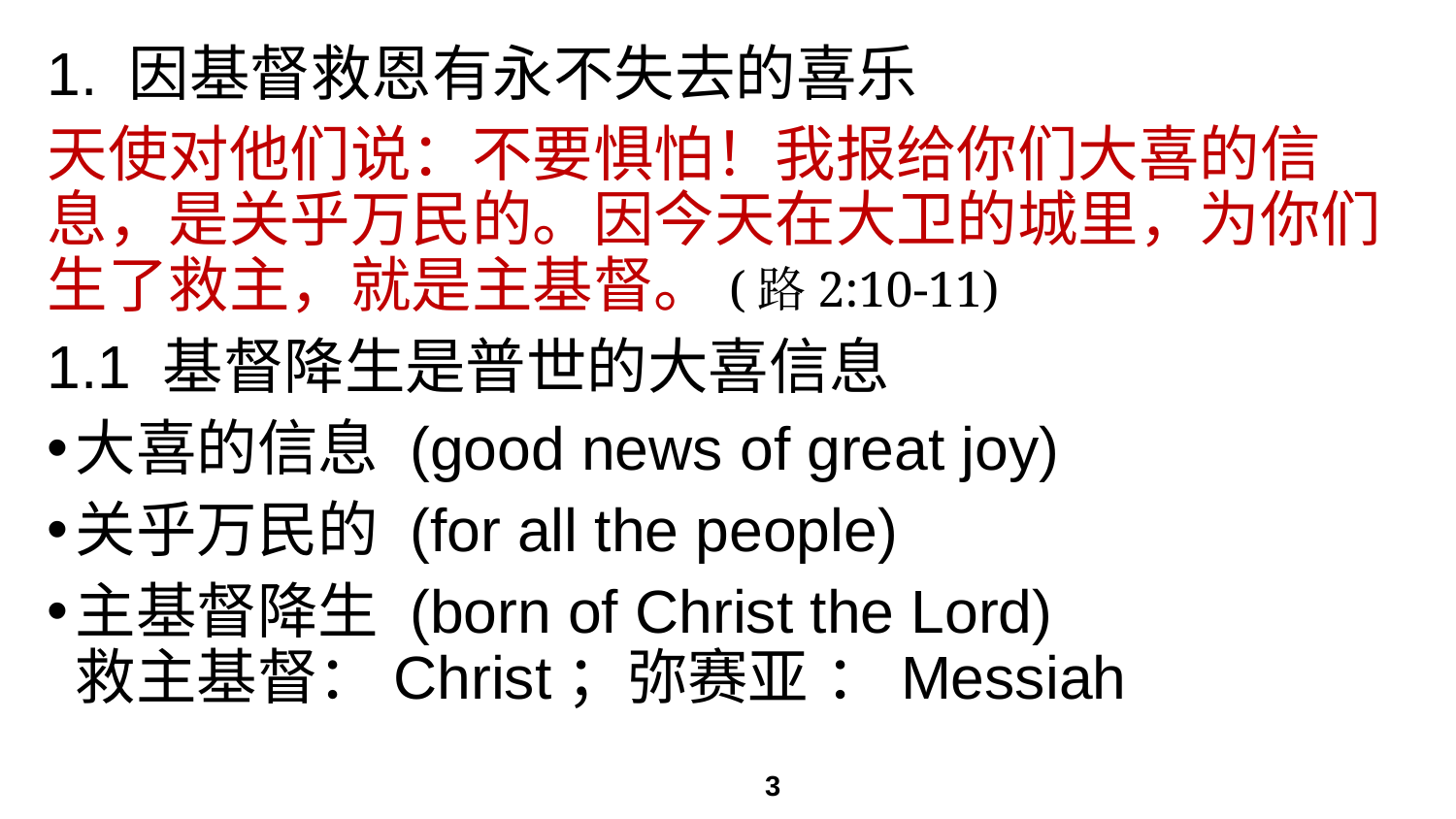

# 1. 因基督救恩有永不失去的喜乐
天使对他们说：不要惧怕！我报给你们大喜的信息，是关乎万民的。因今天在大卫的城里，为你们生了救主，就是主基督。(路2:10-11)
1.1 基督降生是普世的大喜信息
大喜的信息 (good news of great joy)
关乎万民的 (for all the people)
主基督降生 (born of Christ the Lord)
救主基督：Christ；弥赛亚 ：Messiah

3